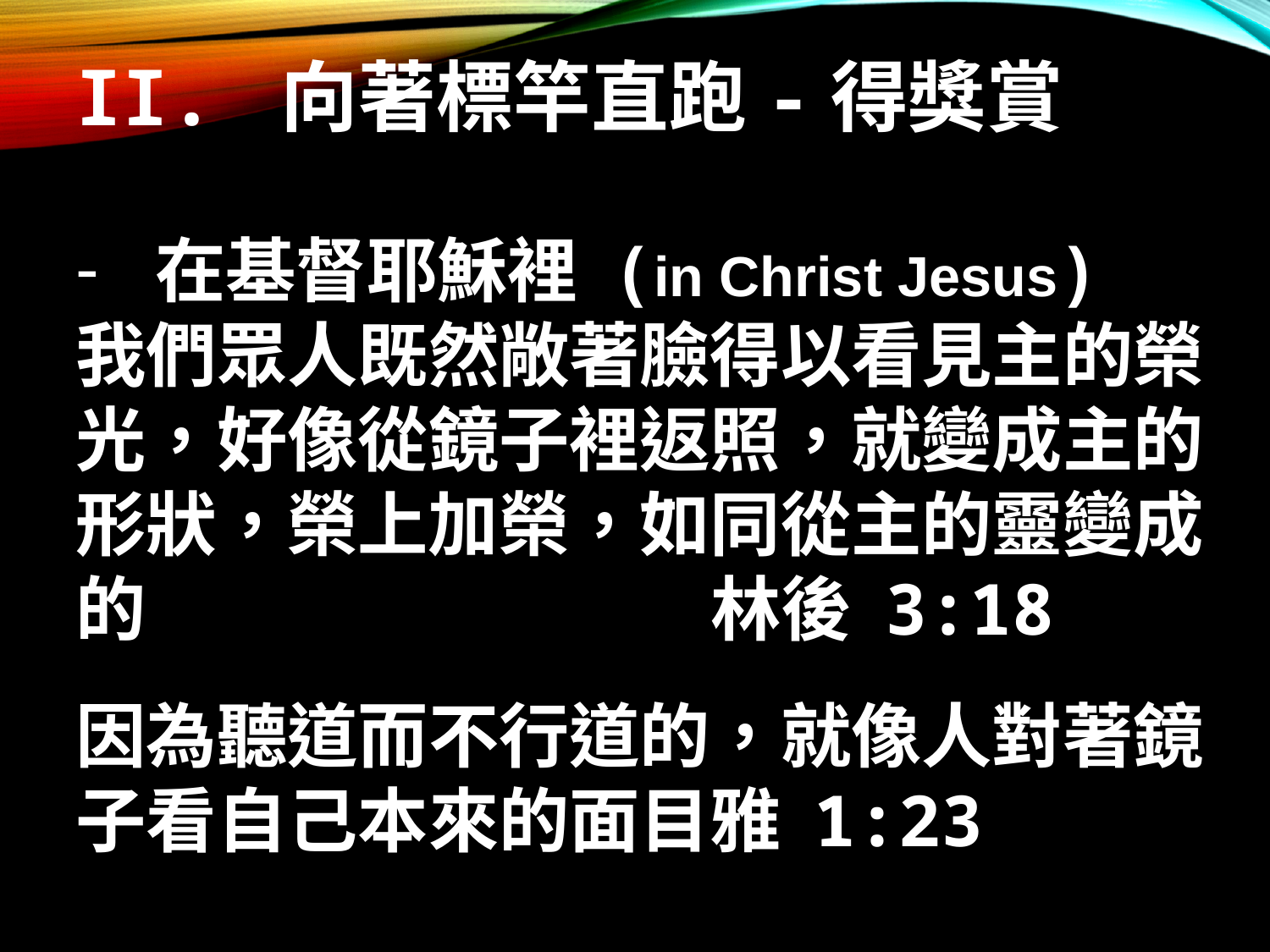

II. 向著標竿直跑-得獎賞

在基督耶穌裡 (in Christ Jesus)
我們眾人既然敞著臉得以看見主的榮光，好像從鏡子裡返照，就變成主的形狀，榮上加榮，如同從主的靈變成的   					林後 3:18

因為聽道而不行道的，就像人對著鏡子看自己本來的面目	雅 1:23